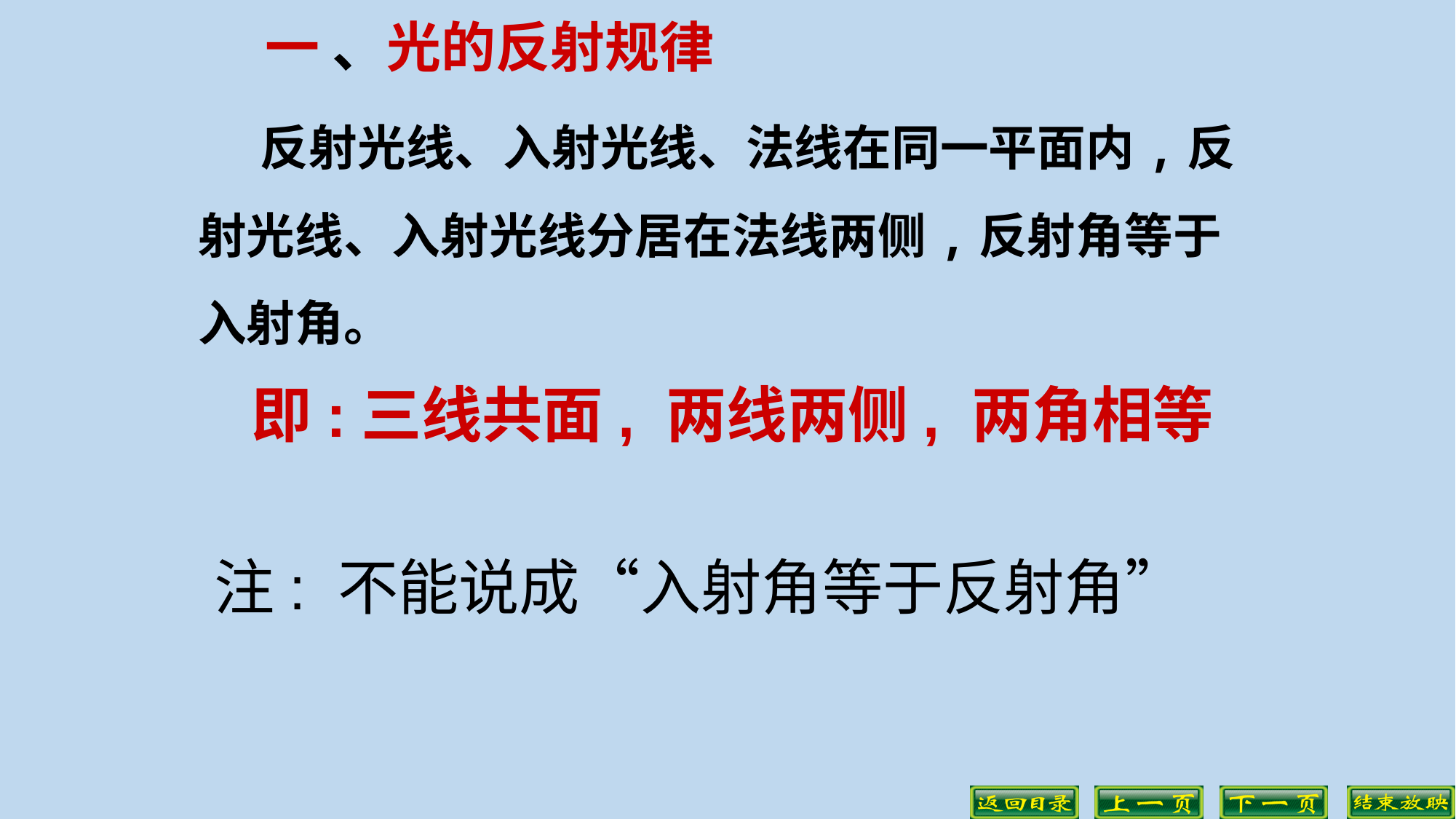

一 、光的反射规律
    反射光线、入射光线、法线在同一平面内,反射光线、入射光线分居在法线两侧,反射角等于入射角。
即:三线共面, 两线两侧, 两角相等

注: 不能说成“入射角等于反射角”